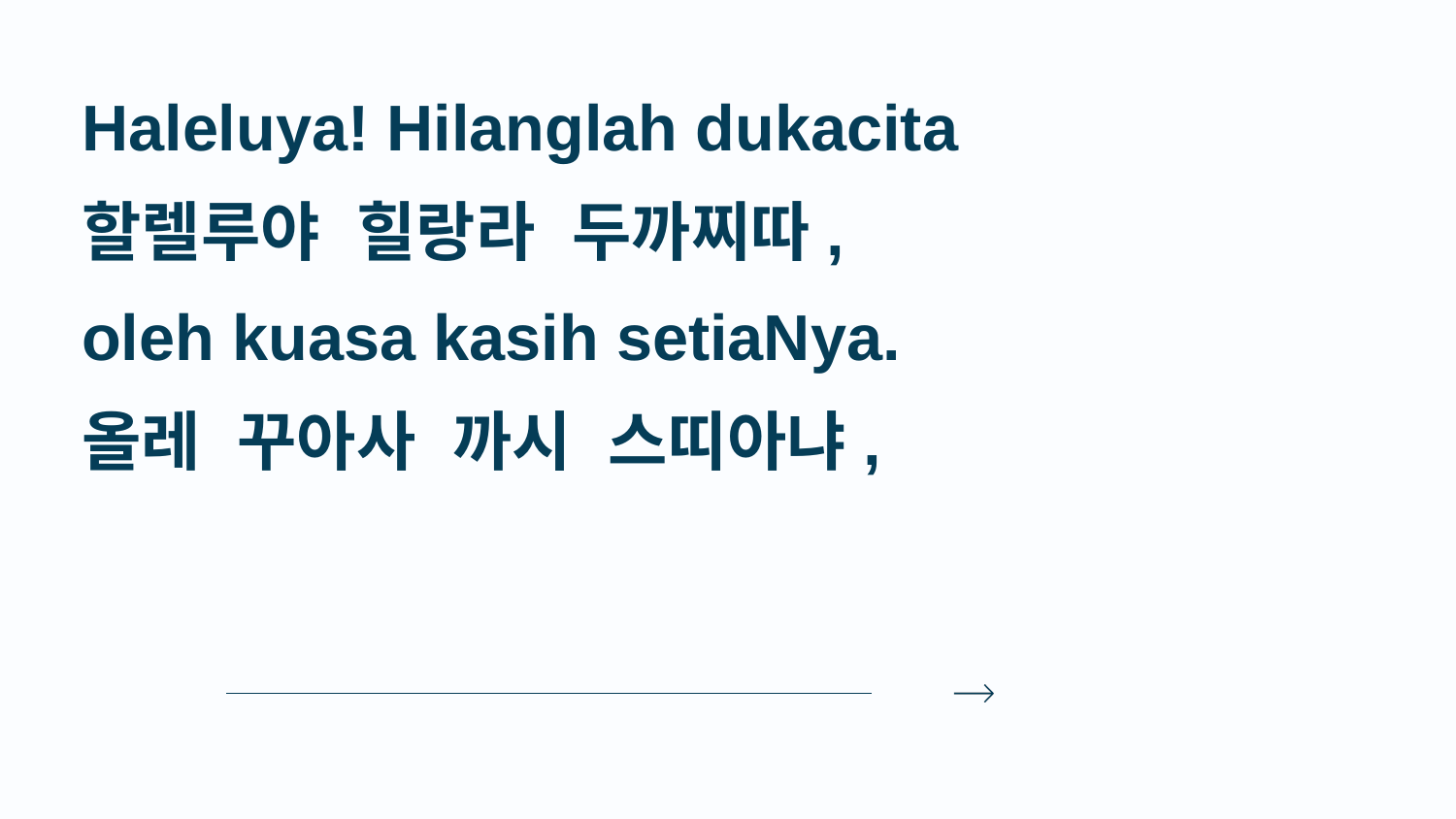

Haleluya! Hilanglah dukacita
할렐루야  힐랑라  두까찌따,
oleh kuasa kasih setiaNya.
올레  꾸아사  까시  스띠아냐,